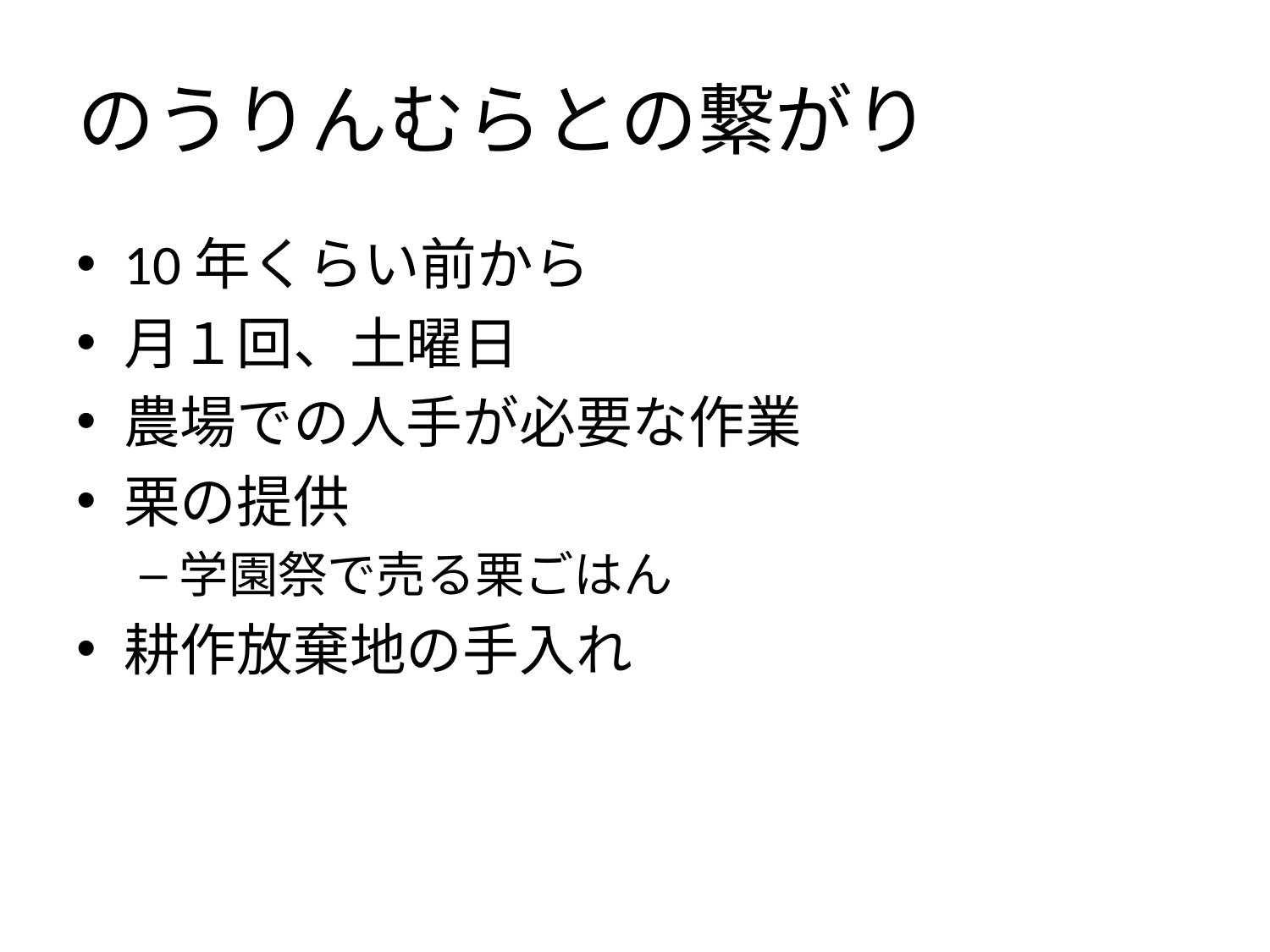

# のうりんむらとの繋がり
10年くらい前から
月１回、土曜日
農場での人手が必要な作業
栗の提供
学園祭で売る栗ごはん
耕作放棄地の手入れ